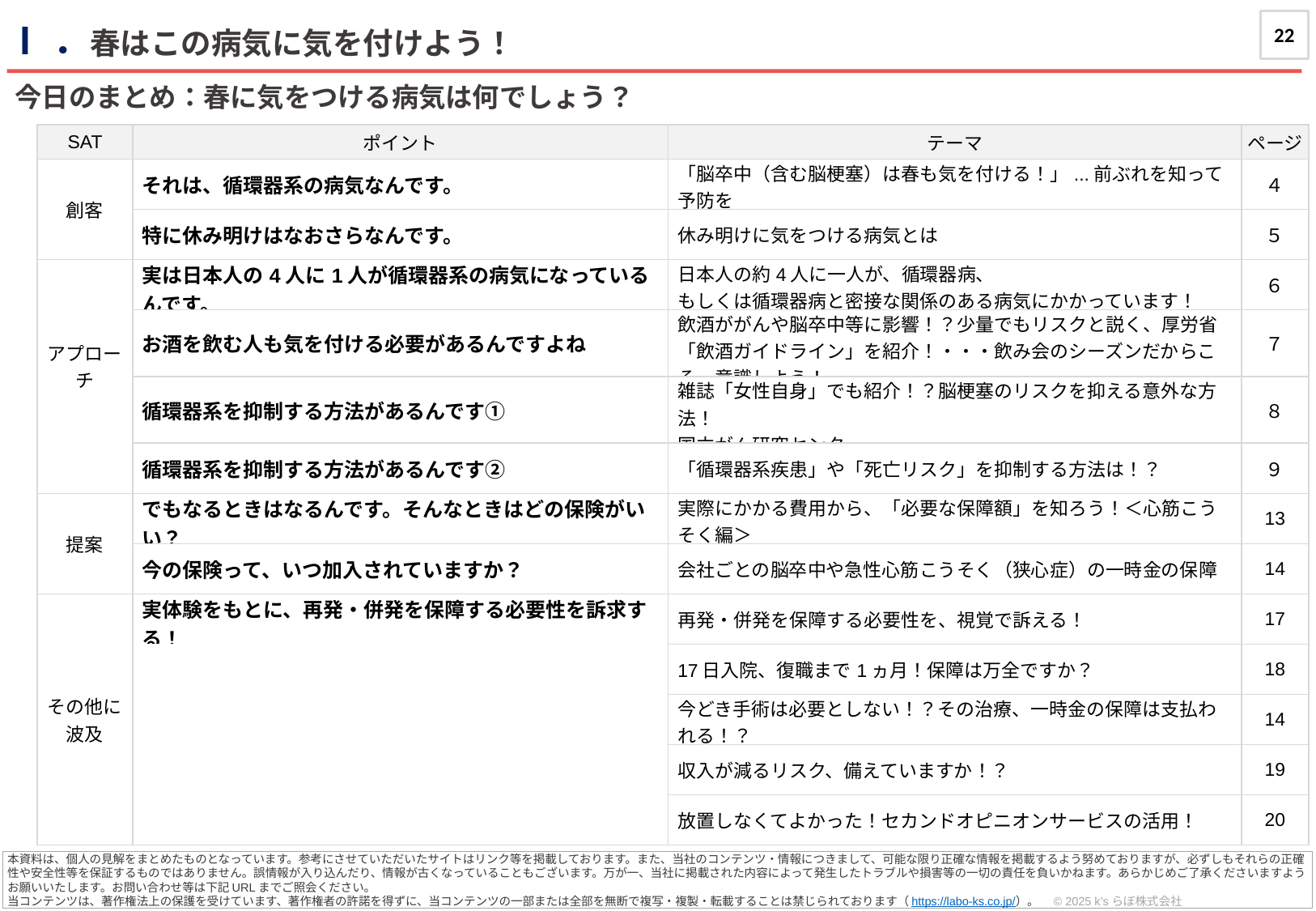

22
Ⅰ．春はこの病気に気を付けよう！
journal
今日のまとめ：春に気をつける病気は何でしょう？
| SAT | ポイント | テーマ | ページ |
| --- | --- | --- | --- |
| 創客 | それは、循環器系の病気なんです。 | 「脳卒中（含む脳梗塞）は春も気を付ける！」...前ぶれを知って予防を | ４ |
| 創客 | 特に休み明けはなおさらなんです。 | 休み明けに気をつける病気とは | ５ |
| アプローチ | 実は日本人の4人に1人が循環器系の病気になっているんです。 | 日本人の約4人に一人が、循環器病、 もしくは循環器病と密接な関係のある病気にかかっています！ | ６ |
| アプローチ | お酒を飲む人も気を付ける必要があるんですよね | 飲酒ががんや脳卒中等に影響！？少量でもリスクと説く、厚労省「飲酒ガイドライン」を紹介！・・・飲み会のシーズンだからこそ、意識しよう！ | ７ |
| アプローチ | 循環器系を抑制する方法があるんです① | 雑誌「女性自身」でも紹介！？脳梗塞のリスクを抑える意外な方法！ 国立がん研究センター | ８ |
| アプローチ | 循環器系を抑制する方法があるんです② | 「循環器系疾患」や「死亡リスク」を抑制する方法は！？ | ９ |
| 提案 | でもなるときはなるんです。そんなときはどの保険がいい？ | 実際にかかる費用から、「必要な保障額」を知ろう！＜心筋こうそく編＞ | 13 |
| 提案 | 今の保険って、いつ加入されていますか？ | 会社ごとの脳卒中や急性心筋こうそく（狭心症）の一時金の保障 | 14 |
| その他に 波及 | 実体験をもとに、再発・併発を保障する必要性を訴求する！ | 再発・併発を保障する必要性を、視覚で訴える！ | 17 |
|  |  | 17日入院、復職まで1ヵ月！保障は万全ですか？ | 18 |
|  |  | 今どき手術は必要としない！？その治療、一時金の保障は支払われる！？ | 14 |
|  |  | 収入が減るリスク、備えていますか！？ | 19 |
|  |  | 放置しなくてよかった！セカンドオピニオンサービスの活用！ | 20 |